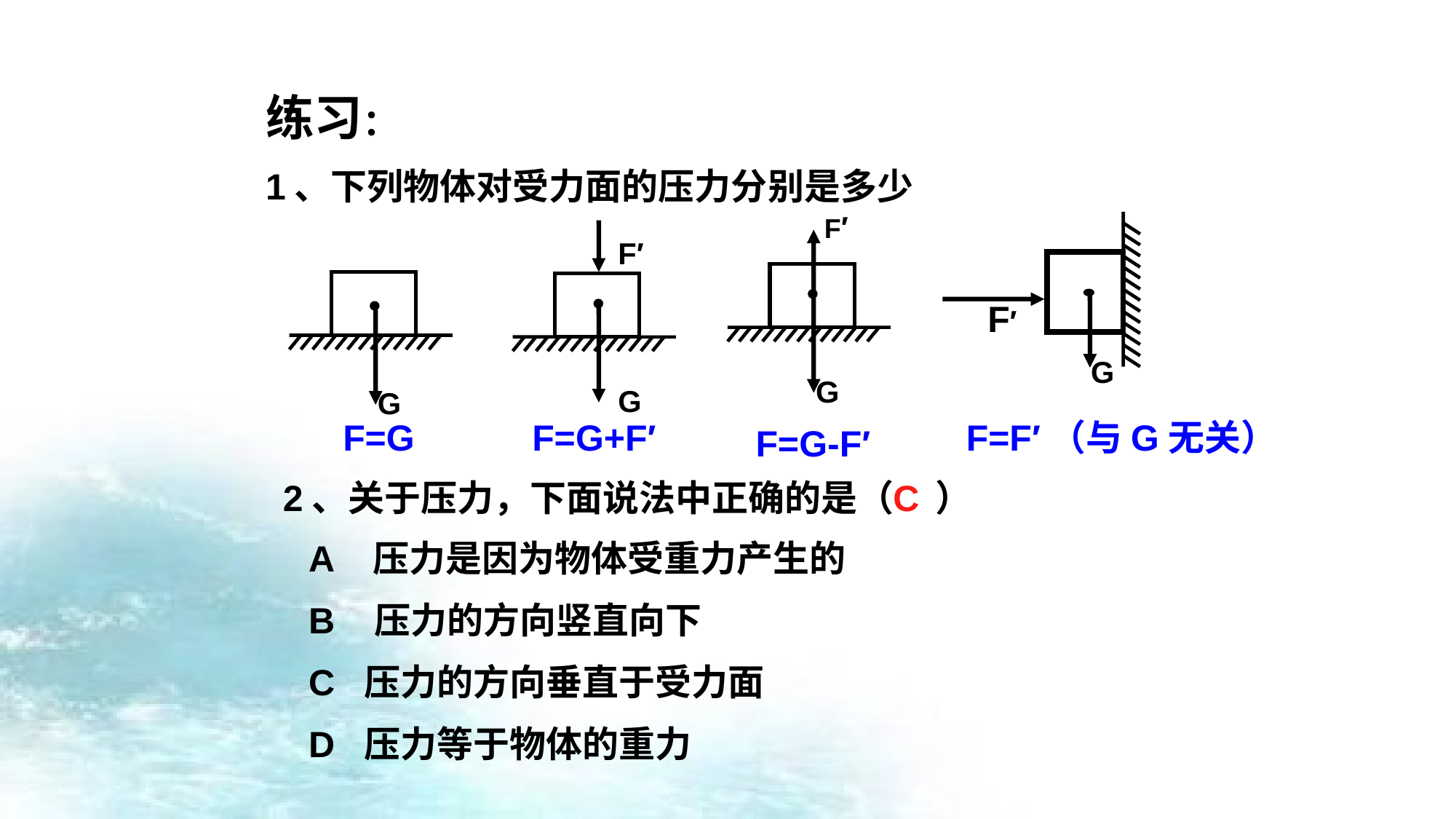

练习：
1、下列物体对受力面的压力分别是多少
F′

G

F′

G

G
F′

G
F=G
F=G+F′
F=F′（与G无关）
F=G-F′
2、关于压力，下面说法中正确的是（     ）
C
A   压力是因为物体受重力产生的
B   压力的方向竖直向下
C  压力的方向垂直于受力面
D  压力等于物体的重力